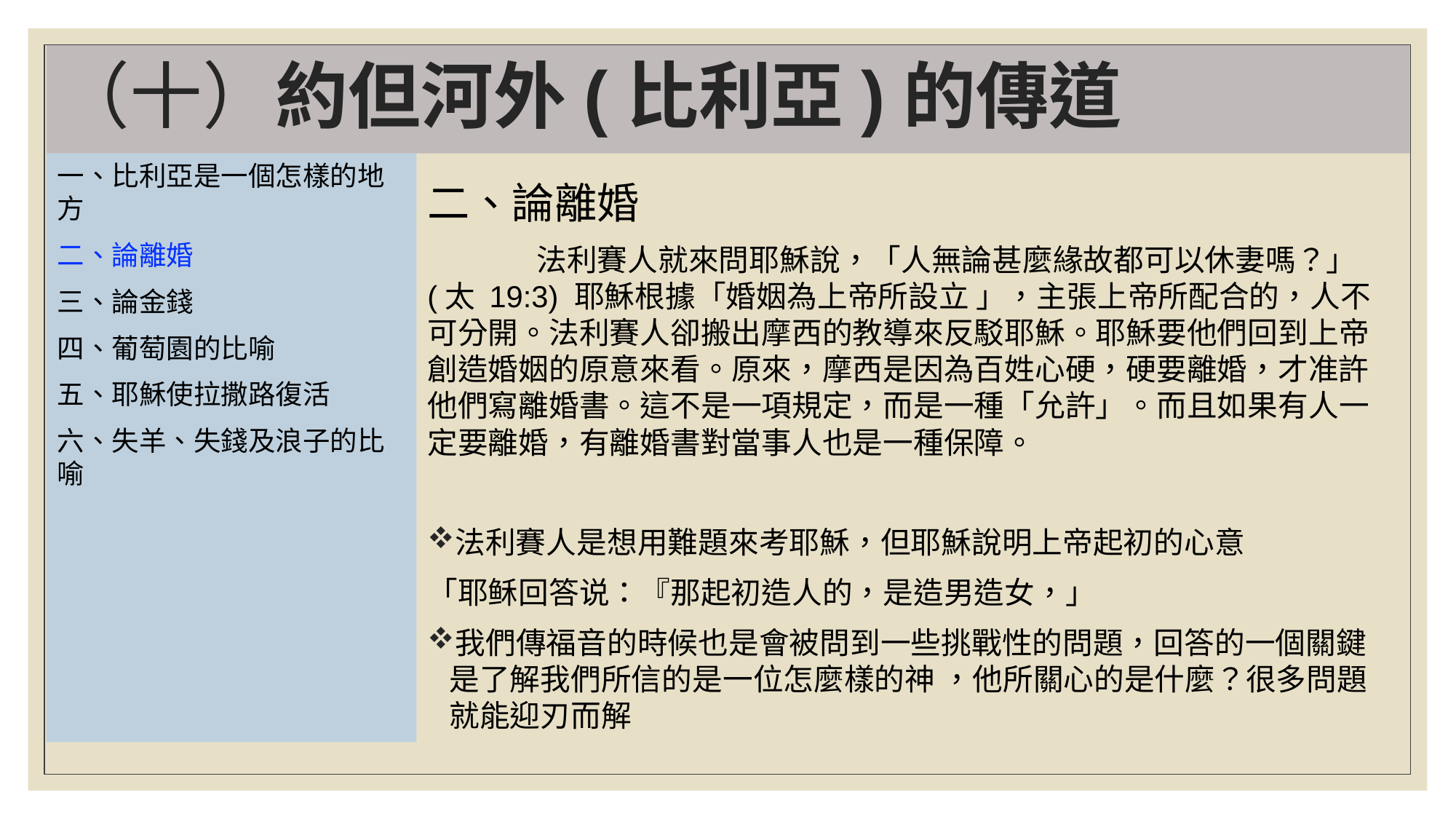

# （十）約但河外(比利亞)的傳道
一、比利亞是一個怎樣的地方
二、論離婚
三、論金錢
四、葡萄園的比喻
五、耶穌使拉撒路復活
六、失羊、失錢及浪子的比喻

二、論離婚
	法利賽人就來問耶穌說，「人無論甚麼緣故都可以休妻嗎？」(太 19:3) 耶穌根據「婚姻為上帝所設立 」，主張上帝所配合的，人不可分開。法利賽人卻搬出摩西的教導來反駁耶穌。耶穌要他們回到上帝創造婚姻的原意來看。原來，摩西是因為百姓心硬，硬要離婚，才准許他們寫離婚書。這不是一項規定，而是一種「允許」。而且如果有人一定要離婚，有離婚書對當事人也是一種保障。

法利賽人是想用難題來考耶穌，但耶穌說明上帝起初的心意
「耶稣回答说：『那起初造人的，是造男造女，」
我們傳福音的時候也是會被問到一些挑戰性的問題，回答的一個關鍵是了解我們所信的是一位怎麼樣的神 ，他所關心的是什麼？很多問題就能迎刃而解